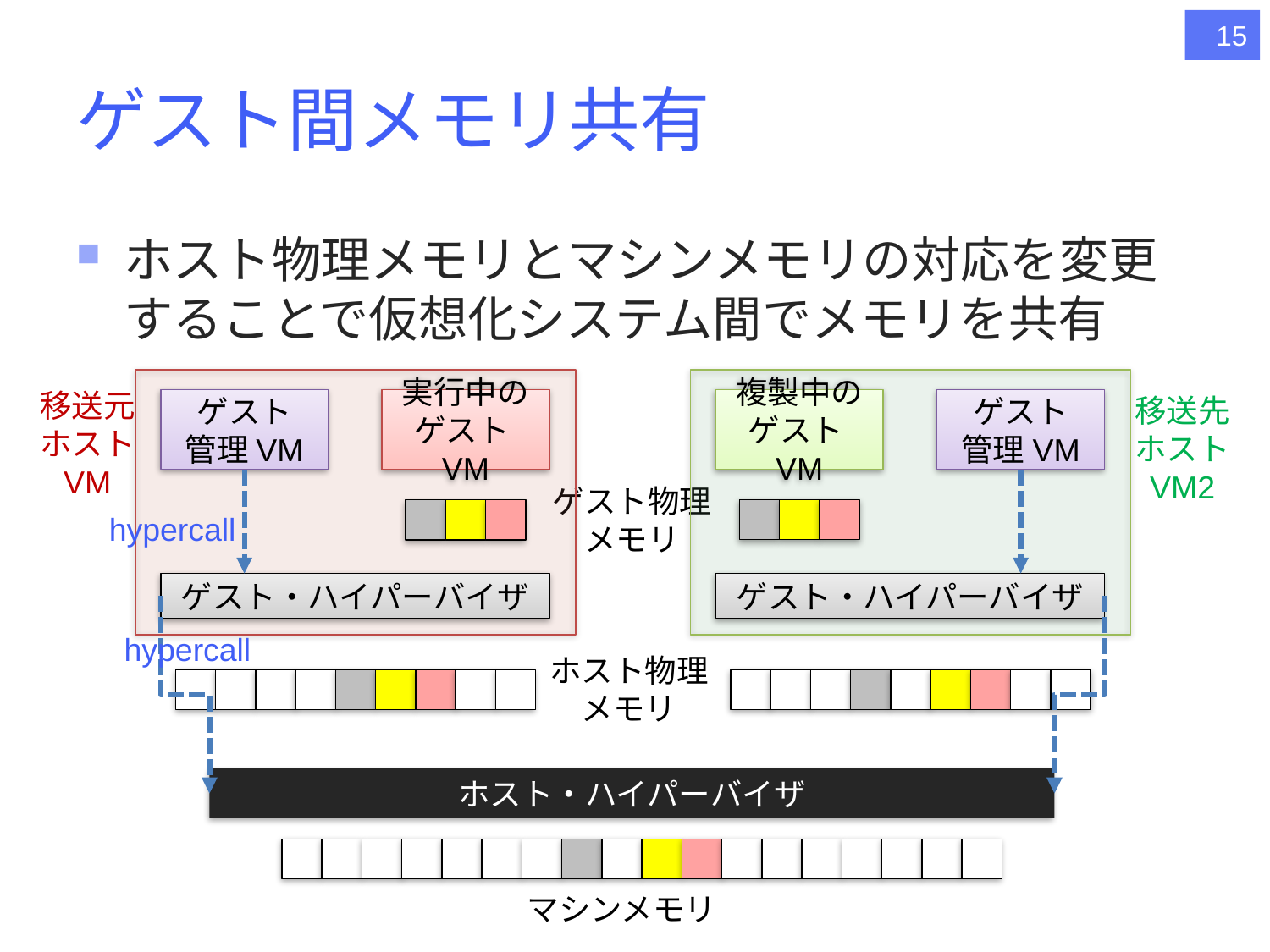

15
# ゲスト間メモリ共有
ホスト物理メモリとマシンメモリの対応を変更することで仮想化システム間でメモリを共有

ゲスト
管理VM
実行中の
ゲストVM

ゲスト・ハイパーバイザ

移送元
ホスト
VM
hypercall
hypercall

ゲスト
管理VM
複製中の
ゲストVM

ゲスト・ハイパーバイザ

移送先
ホスト
VM2
ゲスト物理
メモリ
ホスト物理
メモリ
ホスト・ハイパーバイザ

マシンメモリ